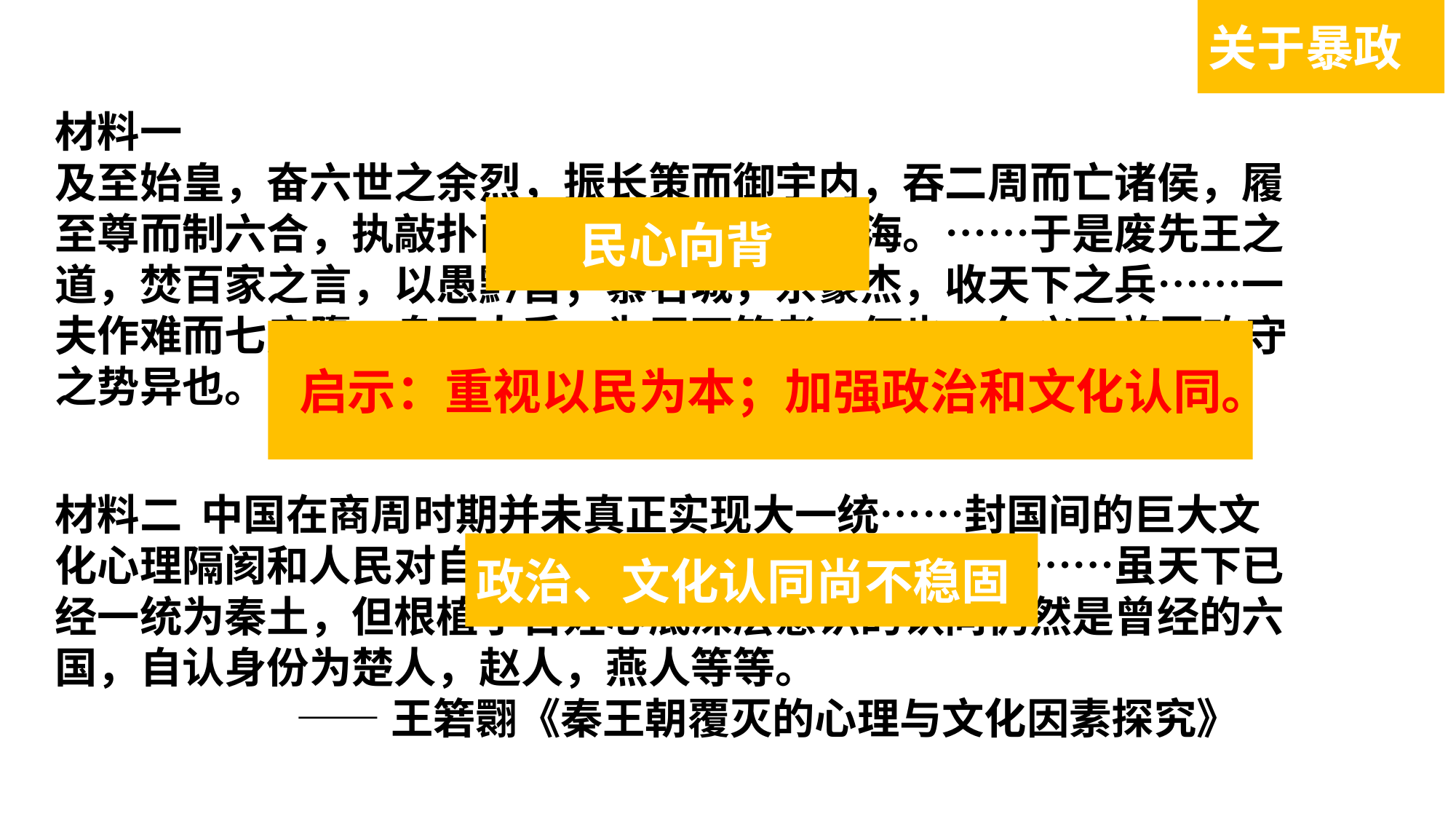

关于暴政
材料一
及至始皇，奋六世之余烈，振长策而御宇内，吞二周而亡诸侯，履至尊而制六合，执敲扑而鞭笞天下，威震四海。……于是废先王之道，焚百家之言，以愚黔首；隳名城，杀豪杰，收天下之兵……一夫作难而七庙隳，身死人手，为天下笑者，何也?仁义不施而攻守之势异也。
                                                                       ——贾谊《过秦论》
民心向背
启示：重视以民为本；加强政治和文化认同。
材料二  中国在商周时期并未真正实现大一统……封国间的巨大文化心理隔阂和人民对自己所在势力范围的强烈归属感……虽天下已经一统为秦土，但根植于百姓心底深层意识的认同仍然是曾经的六国，自认身份为楚人，赵人，燕人等等。
                         ——王箬翾《秦王朝覆灭的心理与文化因素探究》
政治、文化认同尚不稳固